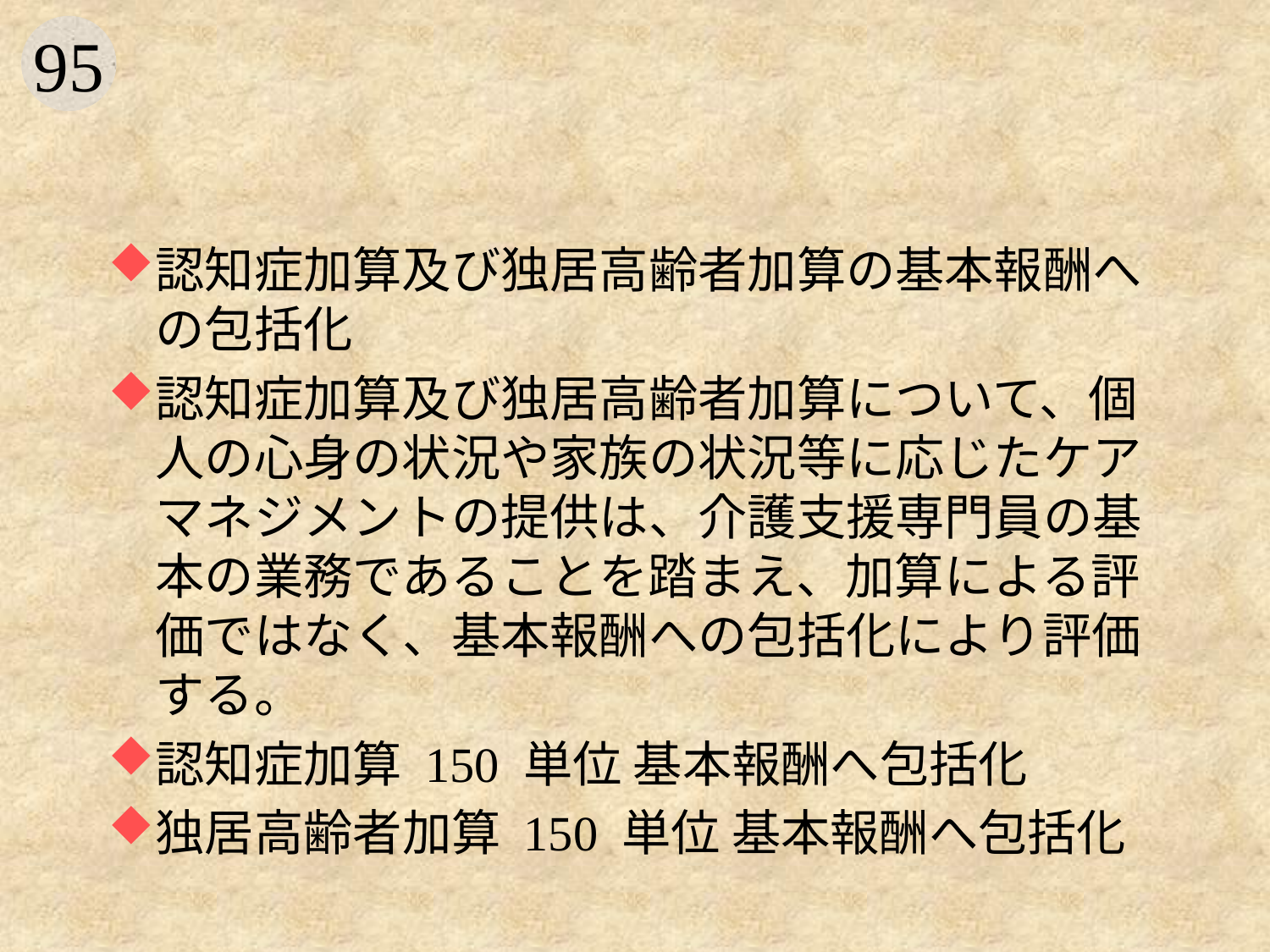

#
認知症加算及び独居高齢者加算の基本報酬への包括化
認知症加算及び独居高齢者加算について、個人の心身の状況や家族の状況等に応じたケアマネジメントの提供は、介護支援専門員の基本の業務であることを踏まえ、加算による評価ではなく、基本報酬への包括化により評価する。
認知症加算 150 単位 基本報酬へ包括化
独居高齢者加算 150 単位 基本報酬へ包括化